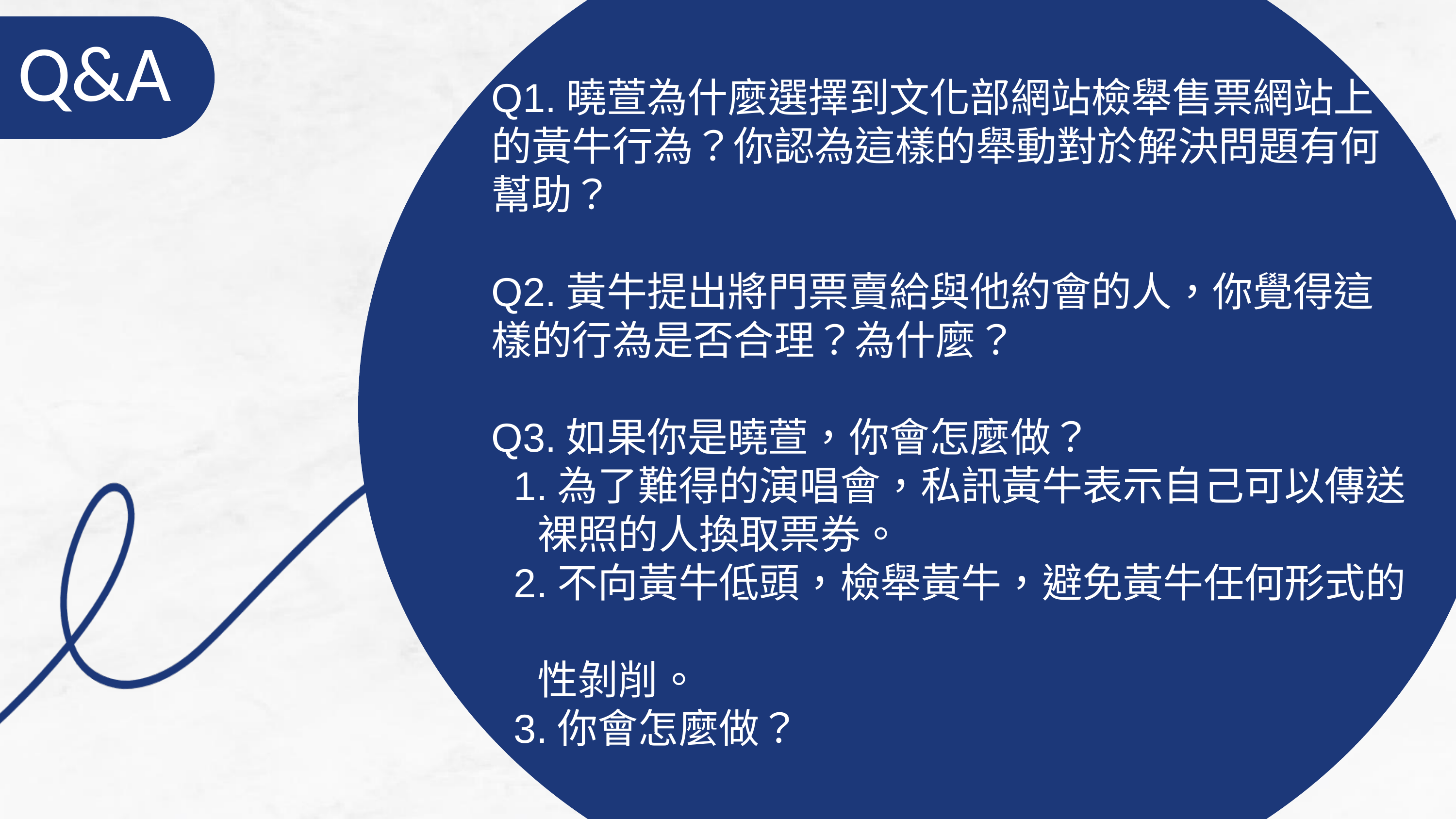

Q&A

Q1.曉萱為什麼選擇到文化部網站檢舉售票網站上的黃牛行為？你認為這樣的舉動對於解決問題有何幫助？

Q2.黃牛提出將門票賣給與他約會的人，你覺得這樣的行為是否合理？為什麼？

Q3.如果你是曉萱，你會怎麼做？
  1.為了難得的演唱會，私訊黃牛表示自己可以傳送
    裸照的人換取票券。
  2.不向黃牛低頭，檢舉黃牛，避免黃牛任何形式的
    性剝削。
  3.你會怎麼做？